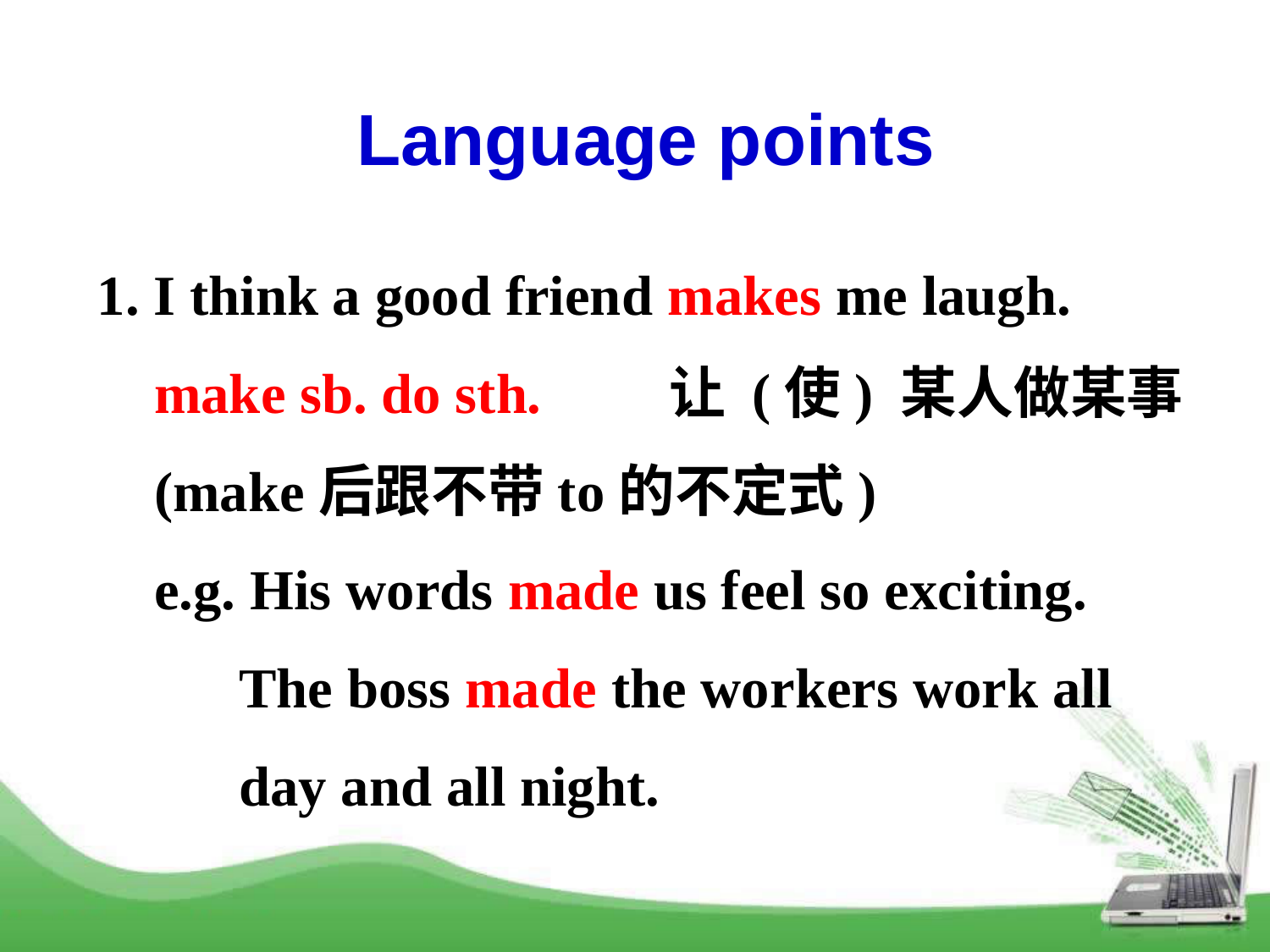

Language points
1. I think a good friend makes me laugh.
    make sb. do sth.        让 (使) 某人做某事
    (make后跟不带to的不定式)
    e.g. His words made us feel so exciting.
          The boss made the workers work all
          day and all night.